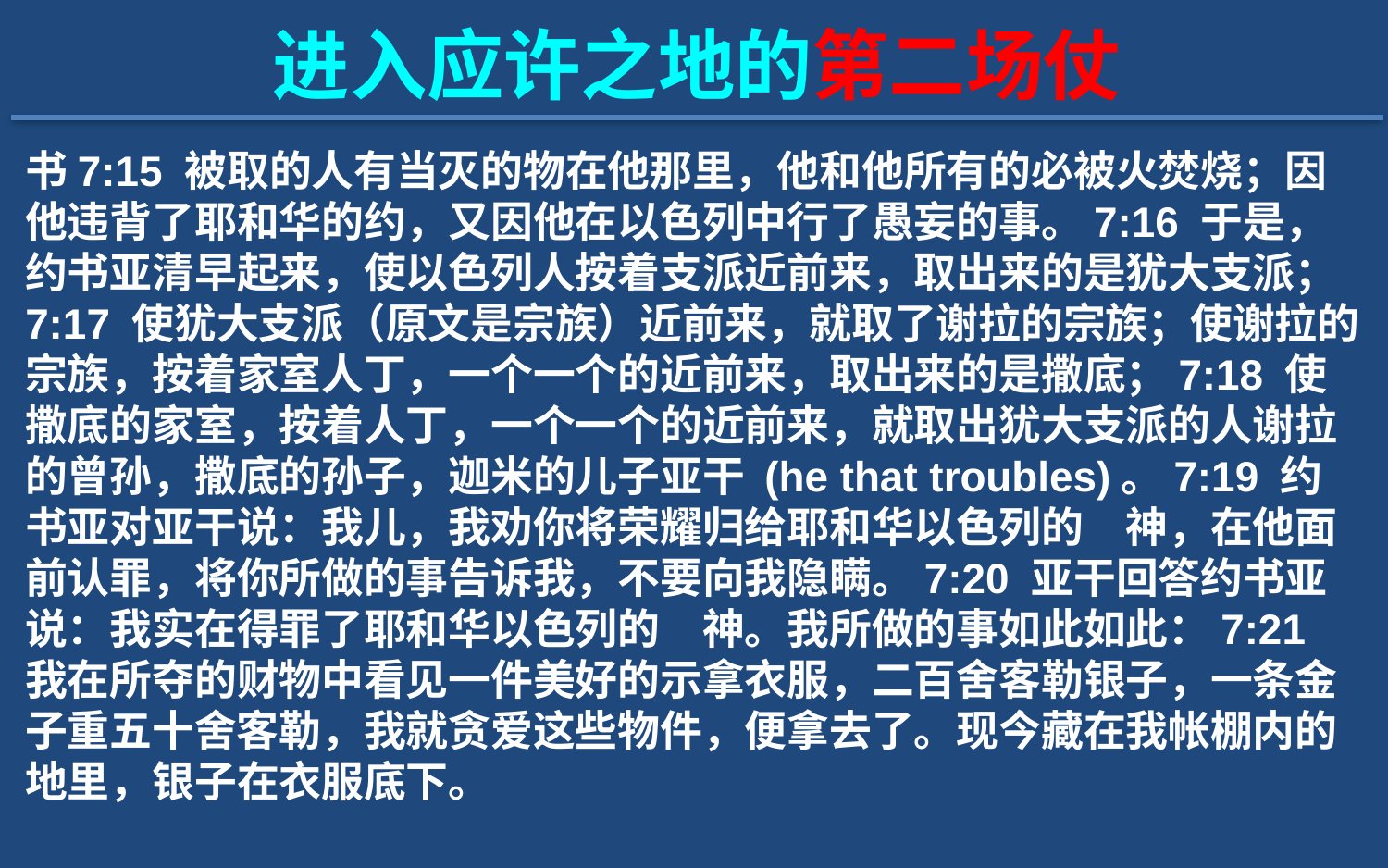

进入应许之地的第二场仗
书7:15 被取的人有当灭的物在他那里，他和他所有的必被火焚烧；因他违背了耶和华的约，又因他在以色列中行了愚妄的事。7:16 于是，约书亚清早起来，使以色列人按着支派近前来，取出来的是犹大支派；7:17 使犹大支派（原文是宗族）近前来，就取了谢拉的宗族；使谢拉的宗族，按着家室人丁，一个一个的近前来，取出来的是撒底；7:18 使撒底的家室，按着人丁，一个一个的近前来，就取出犹大支派的人谢拉的曾孙，撒底的孙子，迦米的儿子亚干 (he that troubles)。7:19 约书亚对亚干说：我儿，我劝你将荣耀归给耶和华以色列的　神，在他面前认罪，将你所做的事告诉我，不要向我隐瞒。7:20 亚干回答约书亚说：我实在得罪了耶和华以色列的　神。我所做的事如此如此：7:21 我在所夺的财物中看见一件美好的示拿衣服，二百舍客勒银子，一条金子重五十舍客勒，我就贪爱这些物件，便拿去了。现今藏在我帐棚内的地里，银子在衣服底下。